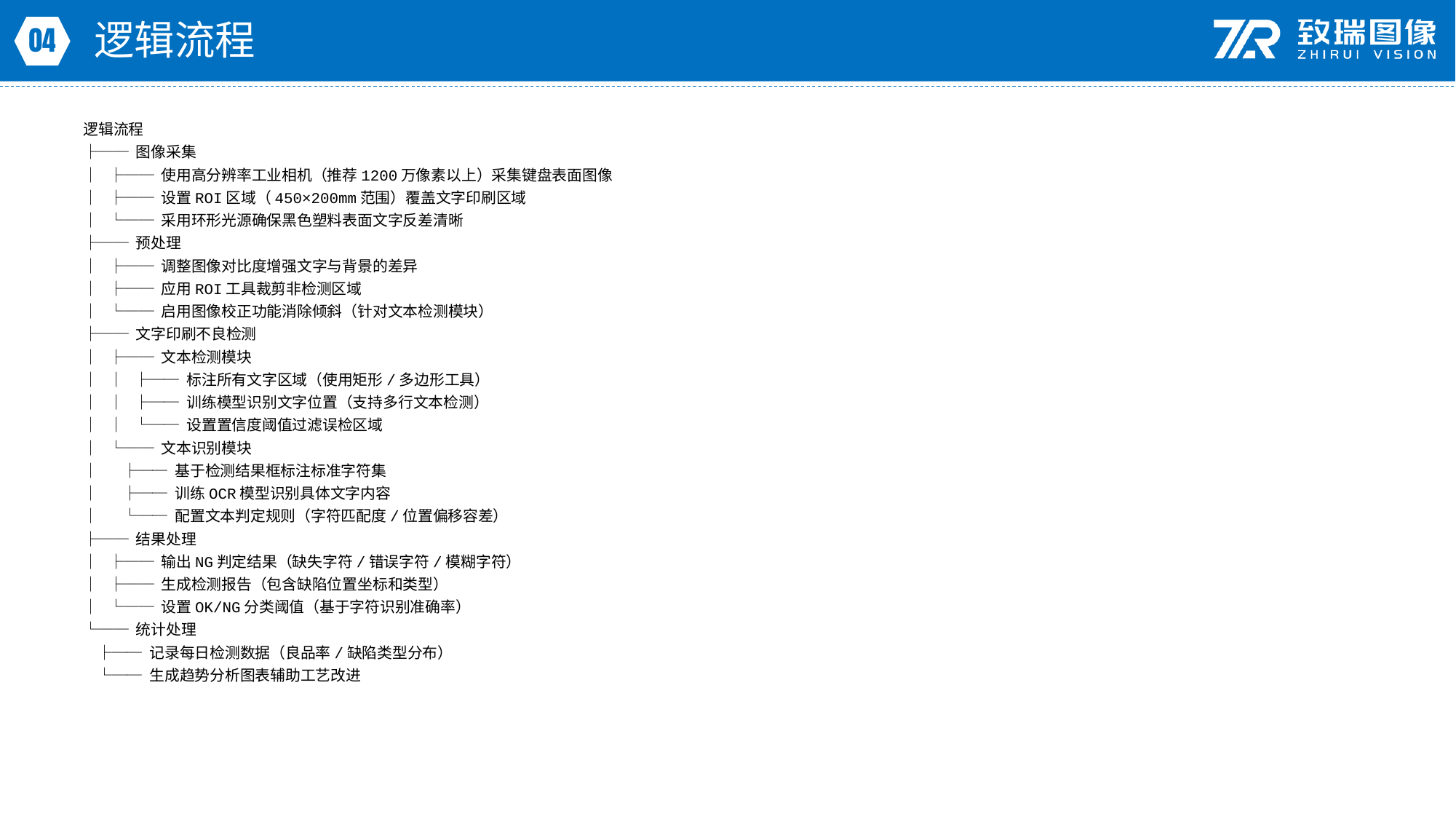

逻辑流程
04

逻辑流程
├── 图像采集
│   ├── 使用高分辨率工业相机（推荐1200万像素以上）采集键盘表面图像
│   ├── 设置ROI区域（450×200mm范围）覆盖文字印刷区域
│   └── 采用环形光源确保黑色塑料表面文字反差清晰
├── 预处理
│   ├── 调整图像对比度增强文字与背景的差异
│   ├── 应用ROI工具裁剪非检测区域
│   └── 启用图像校正功能消除倾斜（针对文本检测模块）
├── 文字印刷不良检测
│   ├── 文本检测模块
│   │   ├── 标注所有文字区域（使用矩形/多边形工具）
│   │   ├── 训练模型识别文字位置（支持多行文本检测）
│   │   └── 设置置信度阈值过滤误检区域
│   └── 文本识别模块
│       ├── 基于检测结果框标注标准字符集
│       ├── 训练OCR模型识别具体文字内容
│       └── 配置文本判定规则（字符匹配度/位置偏移容差）
├── 结果处理
│   ├── 输出NG判定结果（缺失字符/错误字符/模糊字符）
│   ├── 生成检测报告（包含缺陷位置坐标和类型）
│   └── 设置OK/NG分类阈值（基于字符识别准确率）
└── 统计处理
    ├── 记录每日检测数据（良品率/缺陷类型分布）
    └── 生成趋势分析图表辅助工艺改进